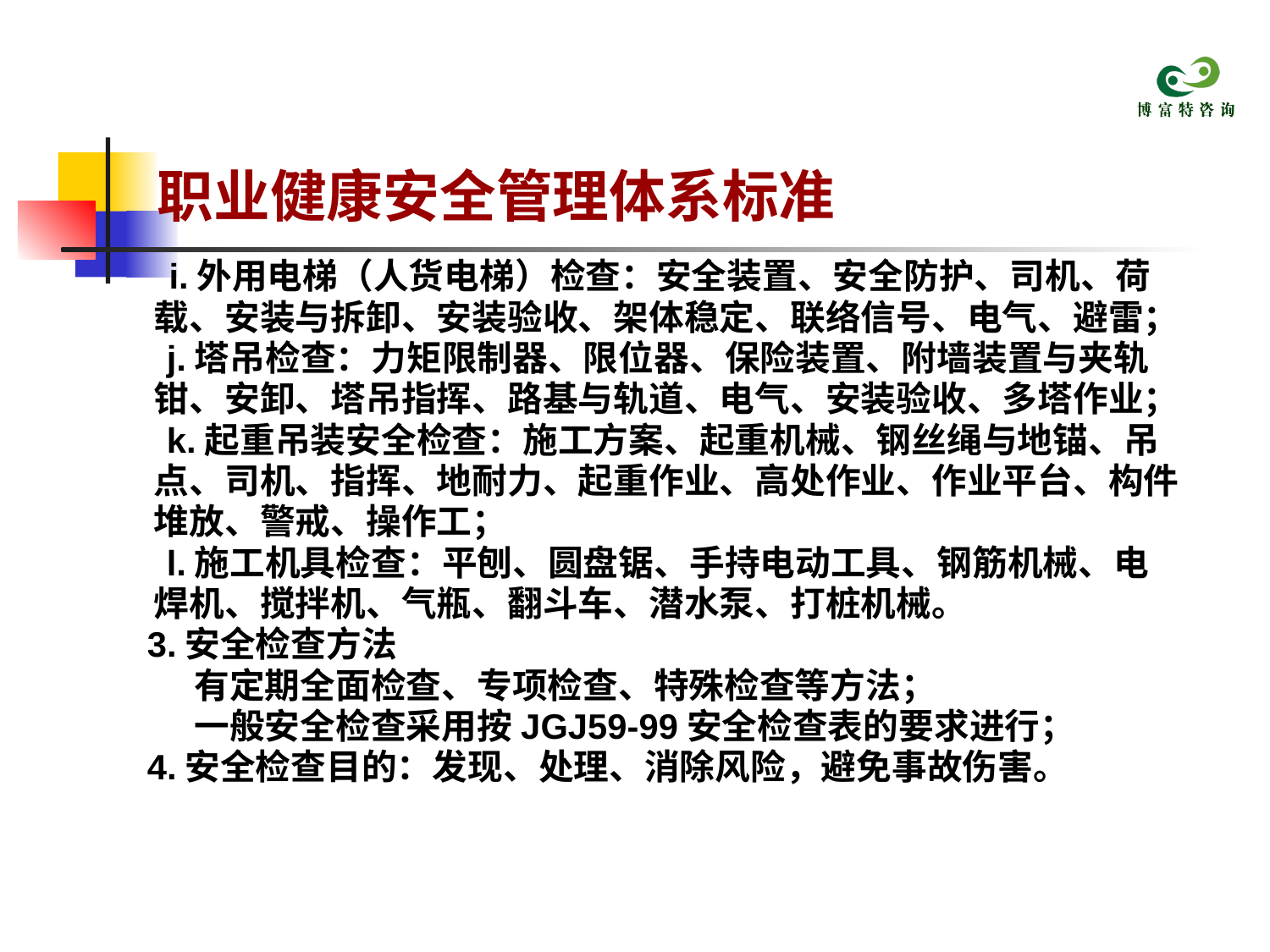

# 职业健康安全管理体系标准
     i.外用电梯（人货电梯）检查：安全装置、安全防护、司机、荷
 载、安装与拆卸、安装验收、架体稳定、联络信号、电气、避雷；
   j.塔吊检查：力矩限制器、限位器、保险装置、附墙装置与夹轨
 钳、安卸、塔吊指挥、路基与轨道、电气、安装验收、多塔作业；
   k.起重吊装安全检查：施工方案、起重机械、钢丝绳与地锚、吊
 点、司机、指挥、地耐力、起重作业、高处作业、作业平台、构件
 堆放、警戒、操作工；
   l.施工机具检查：平刨、圆盘锯、手持电动工具、钢筋机械、电
 焊机、搅拌机、气瓶、翻斗车、潜水泵、打桩机械。
 3.安全检查方法
      有定期全面检查、专项检查、特殊检查等方法；
      一般安全检查采用按JGJ59-99安全检查表的要求进行；
 4.安全检查目的：发现、处理、消除风险，避免事故伤害。

107